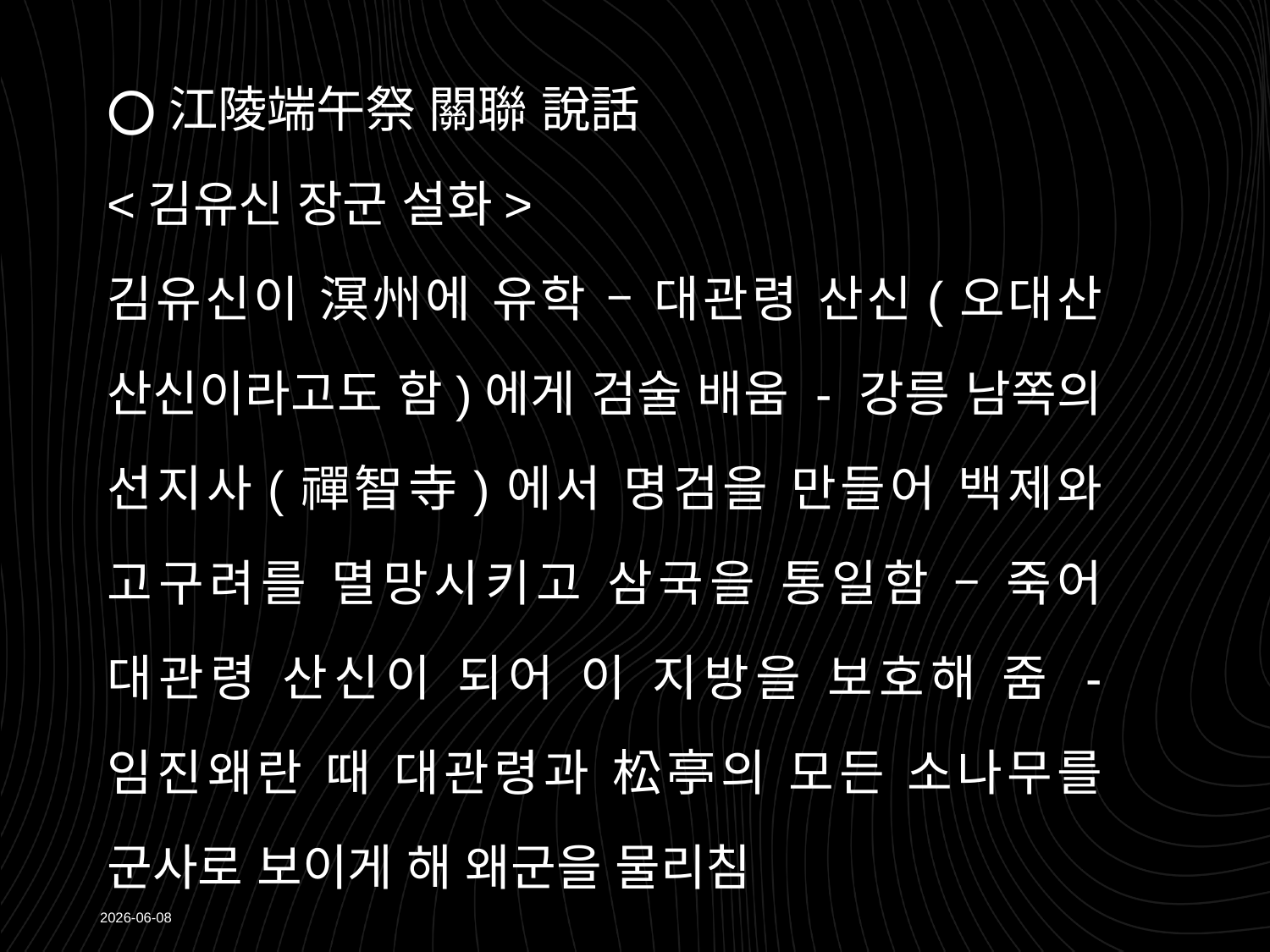

⭕江陵端午祭 關聯 說話
<김유신 장군 설화>
김유신이 溟州에 유학 – 대관령 산신(오대산 산신이라고도 함)에게 검술 배움 - 강릉 남쪽의 선지사(禪智寺)에서 명검을 만들어 백제와 고구려를 멸망시키고 삼국을 통일함 – 죽어 대관령 산신이 되어 이 지방을 보호해 줌 - 임진왜란 때 대관령과 松亭의 모든 소나무를 군사로 보이게 해 왜군을 물리침

2026-06-08